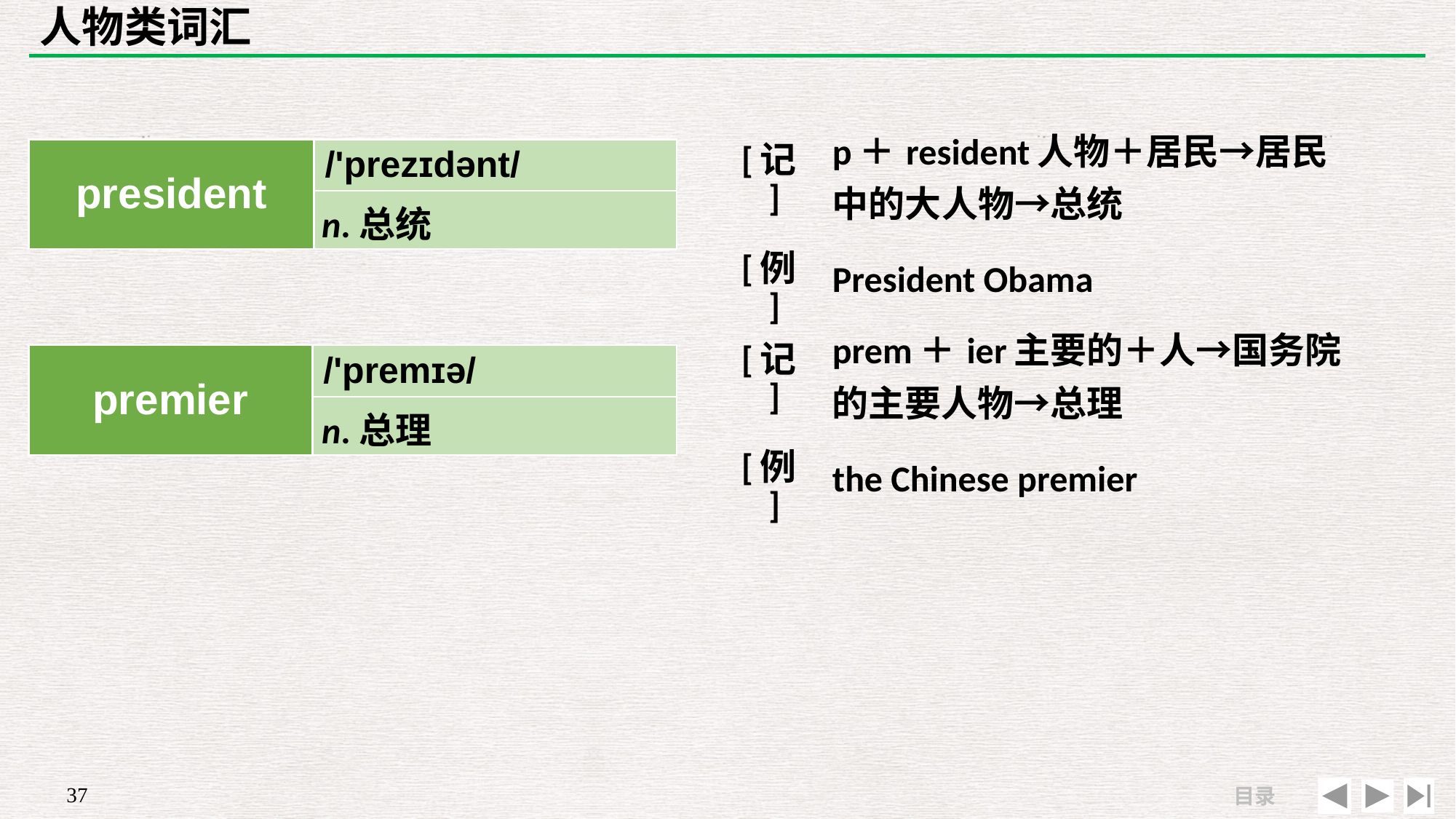

# 人物类词汇

| [记] | p＋resident人物＋居民→居民中的大人物→总统 |
| --- | --- |
| [例] | President Obama |
| president | /'prezɪdənt/ |
| --- | --- |
|  |  |
n.总统
| [记] | prem＋ier主要的＋人→国务院的主要人物→总理 |
| --- | --- |
| [例] | the Chinese premier |
| premier | /'premɪə/ |
| --- | --- |
|  |  |
n.总理